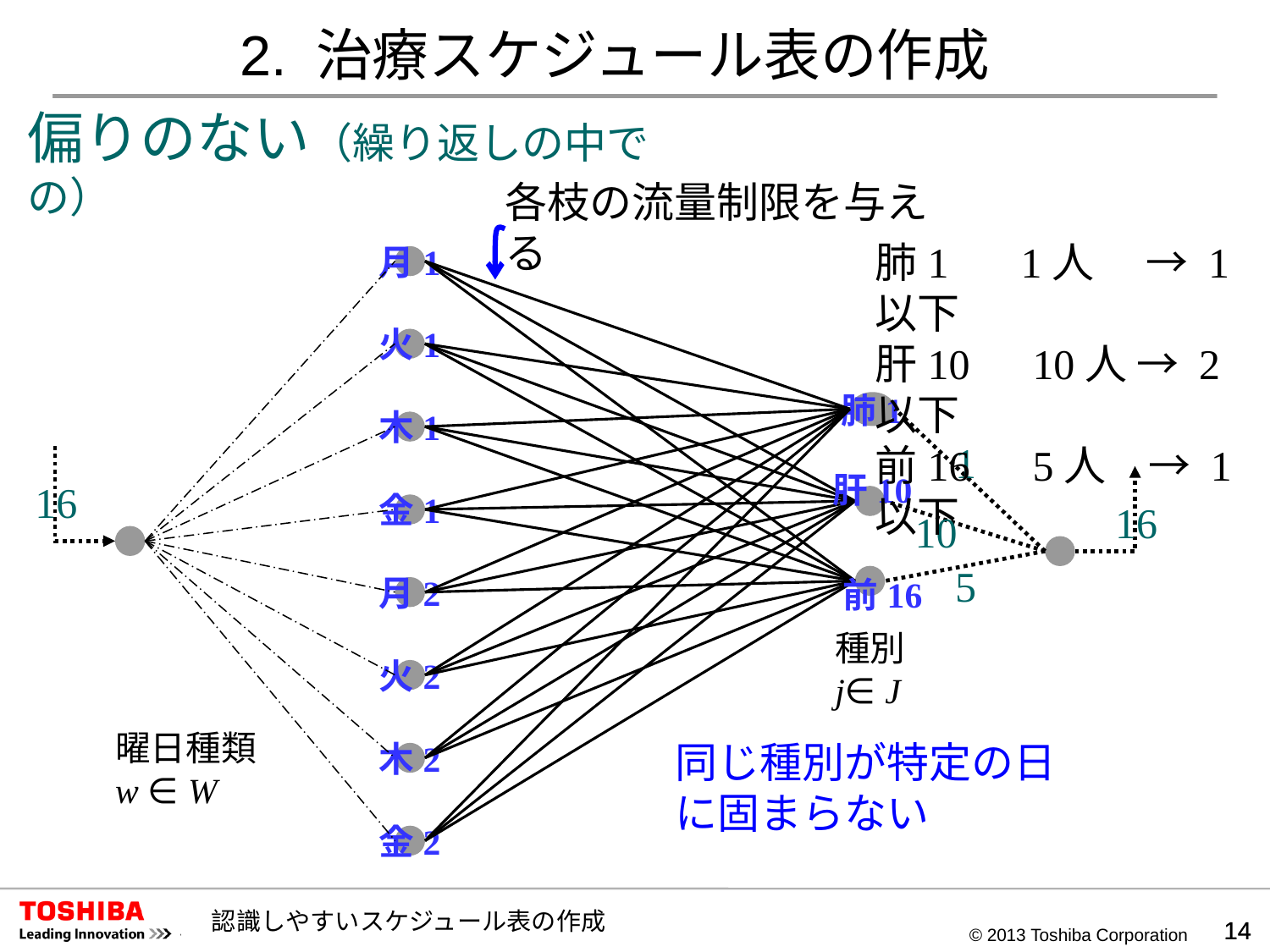

2. 治療スケジュール表の作成
偏りのない（繰り返しの中での）
各枝の流量制限を与える

肺1　 1人　 → 1以下
肝10　10人 → 2以下
前16　5人　→ 1以下
月1
火1
肺1
木1
1
肝10
16

金1
16
10

5
前16

月2
種別
j∈ J
火2
曜日種類
w ∈ W
同じ種別が特定の日に固まらない
木2
金2
認識しやすいスケジュール表の作成